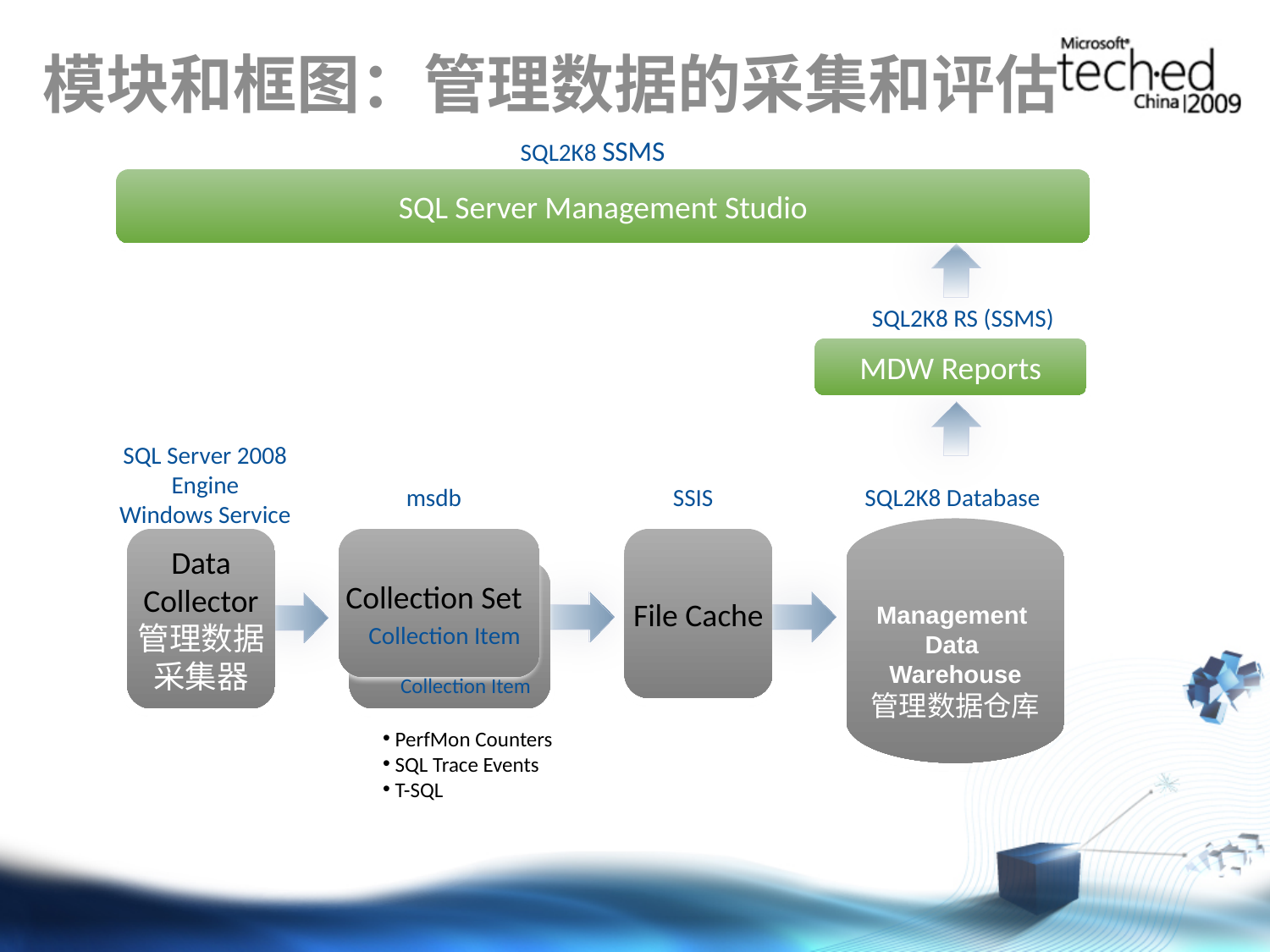

# 模块和框图：管理数据的采集和评估
SQL2K8 SSMS
SQL Server Management Studio

SQL2K8 RS (SSMS)
MDW Reports

SQL Server 2008 Engine
Windows Service
Data
Collector
管理数据
采集器
msdb

s
Collection Set
Collection Item
Collection Item
 PerfMon Counters
 SQL Trace Events
 T-SQL
SSIS
File Cache
SQL2K8 Database
Management
Data
Warehouse
管理数据仓库